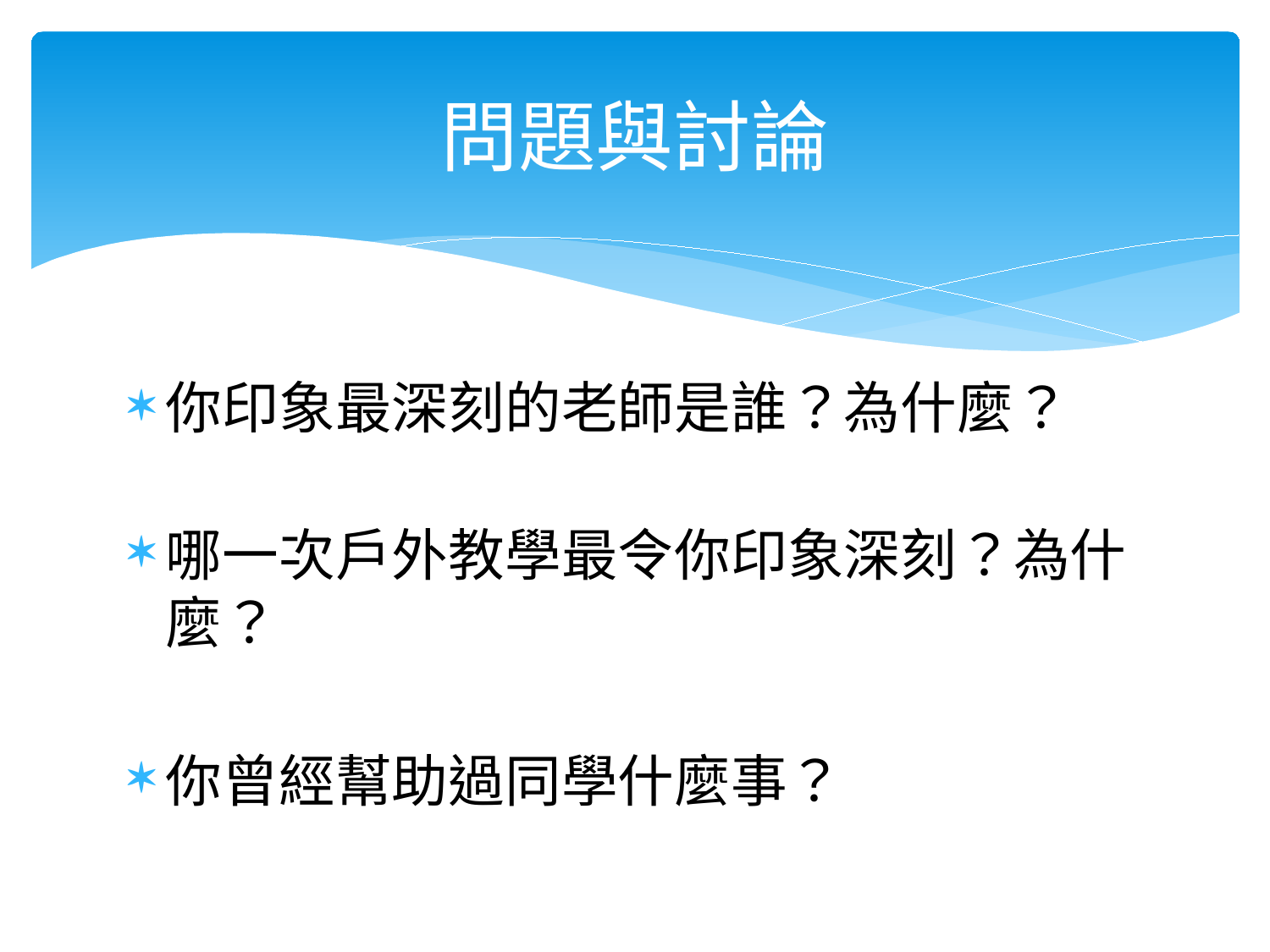

# 問題與討論
你印象最深刻的老師是誰？為什麼？
哪一次戶外教學最令你印象深刻？為什麼？

你曾經幫助過同學什麼事？